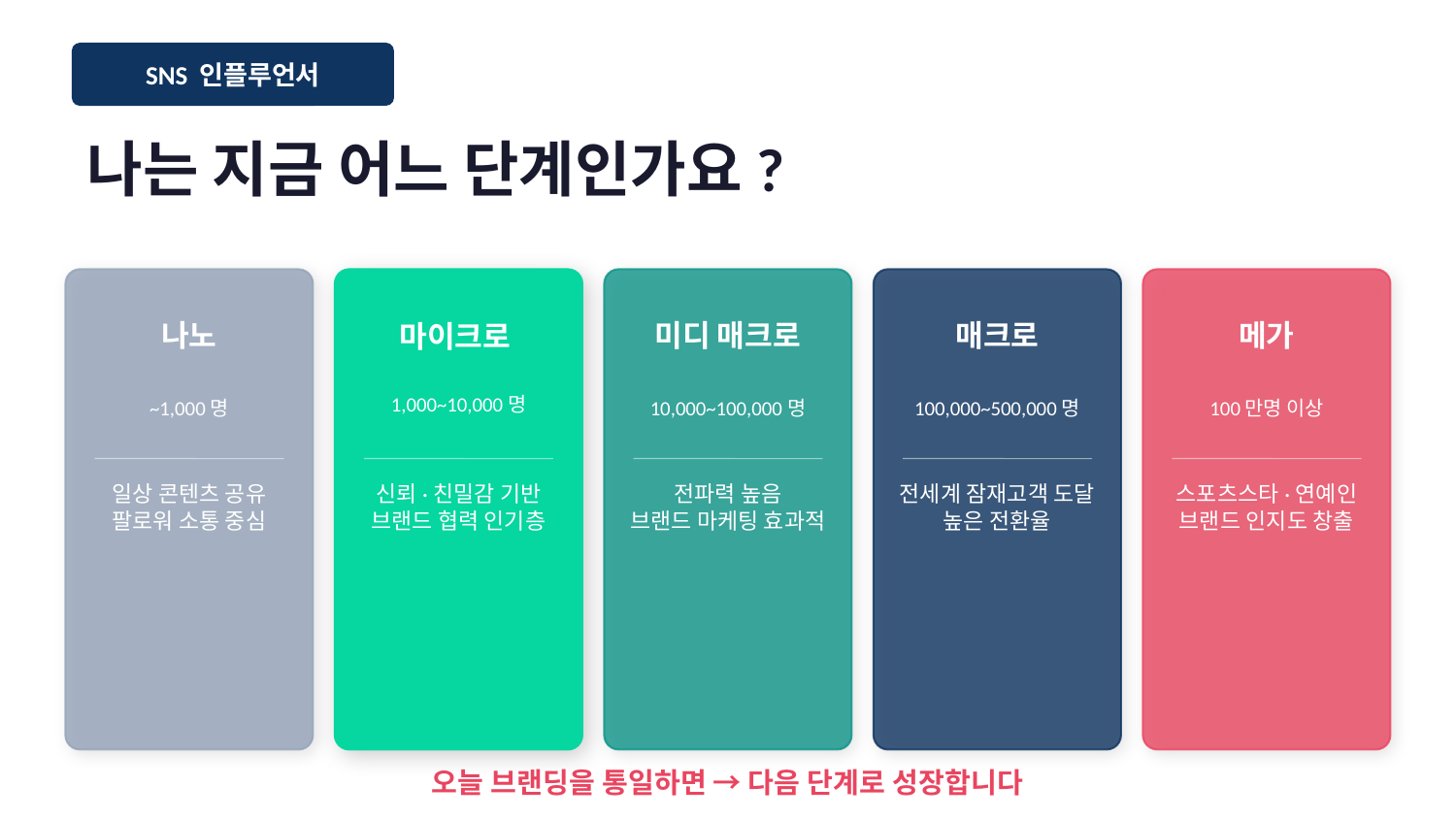

SNS 인플루언서
나는 지금 어느 단계인가요?

나노
미디 매크로
매크로
메가
마이크로
1,000~10,000명
~1,000명
10,000~100,000명
100,000~500,000명
100만명 이상

일상 콘텐츠 공유
팔로워 소통 중심
신뢰·친밀감 기반
브랜드 협력 인기층
전파력 높음
브랜드 마케팅 효과적
전세계 잠재고객 도달
높은 전환율
스포츠스타·연예인
브랜드 인지도 창출
오늘 브랜딩을 통일하면 → 다음 단계로 성장합니다